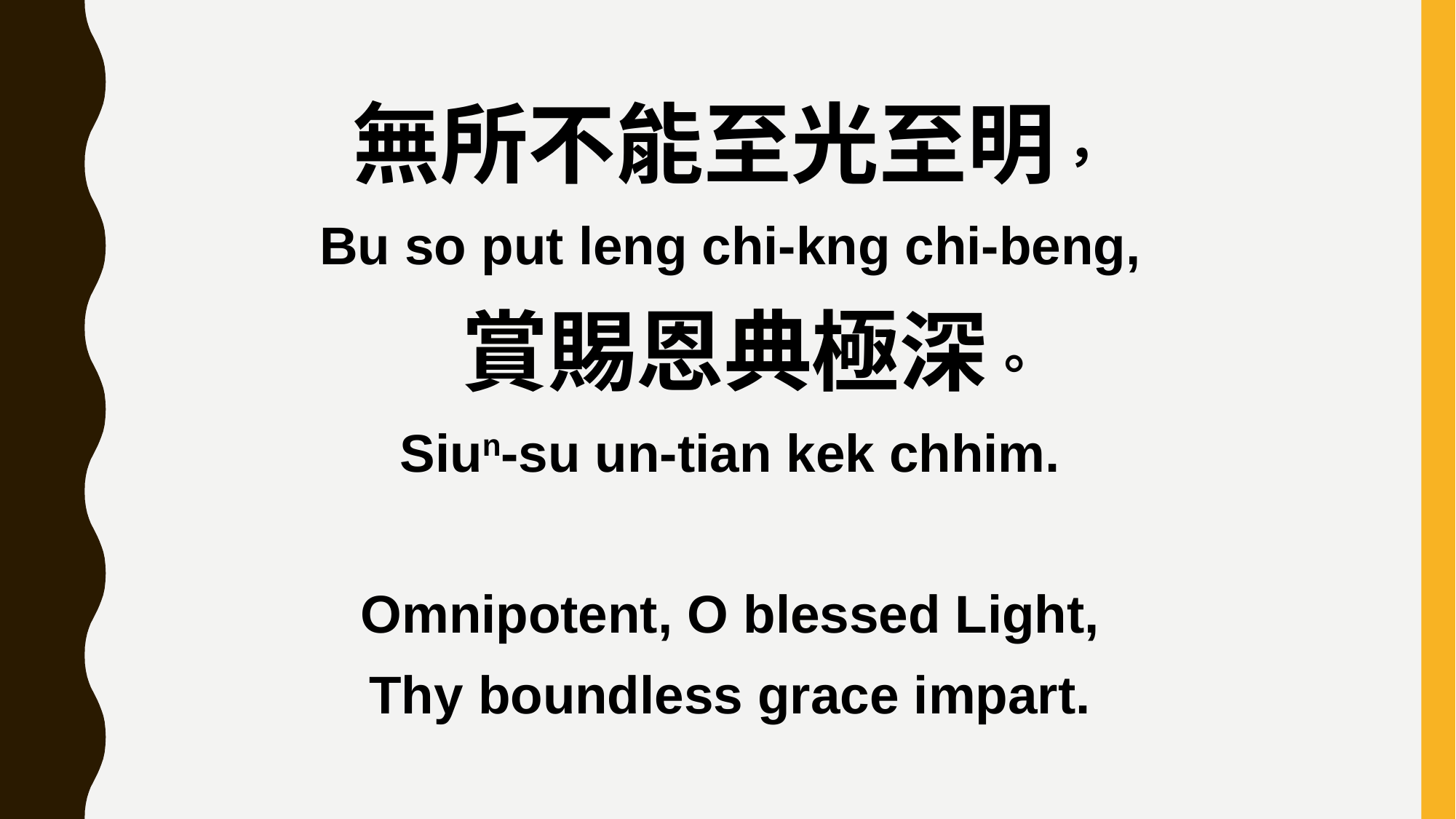

無所不能至光至明，
Bu so put leng chi-kng chi-beng,
 賞賜恩典極深。
Siun-su un-tian kek chhim.

Omnipotent, O blessed Light,
Thy boundless grace impart.